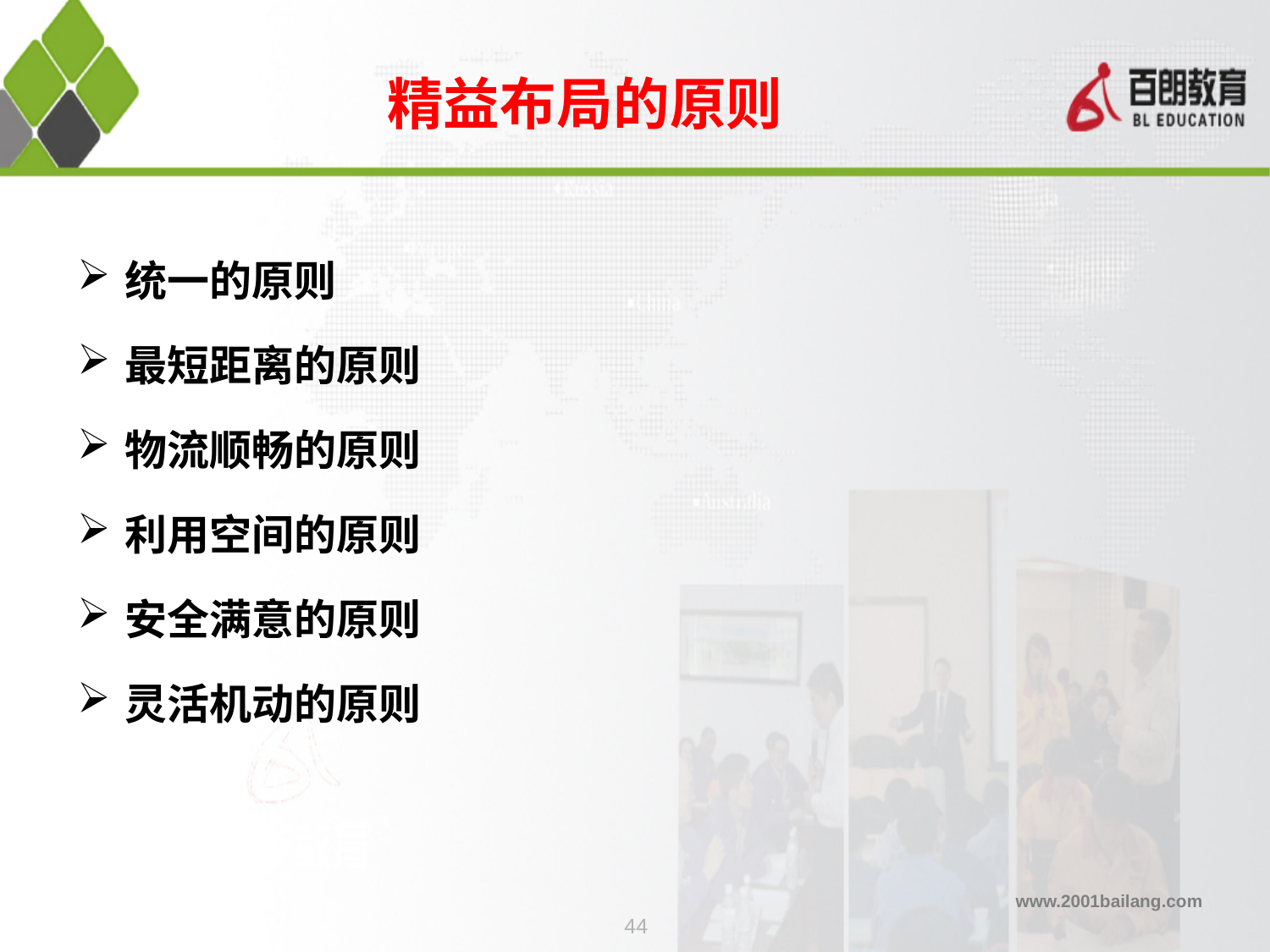

# 精益布局的原则
统一的原则
最短距离的原则
物流顺畅的原则
利用空间的原则
安全满意的原则
灵活机动的原则
44